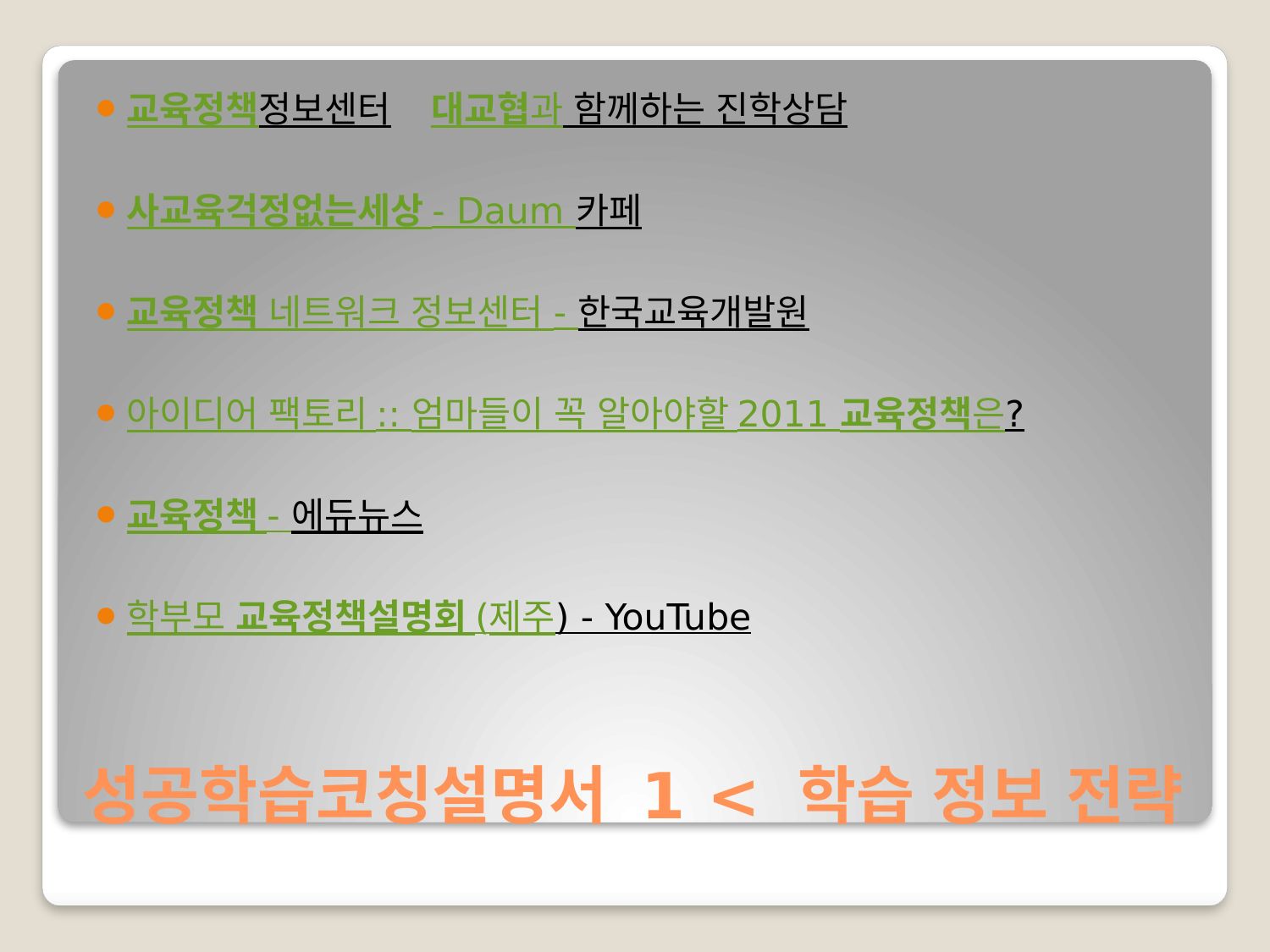

교육정책정보센터     대교협과 함께하는 진학상담

사교육걱정없는세상 - Daum 카페

교육정책 네트워크 정보센터 - 한국교육개발원

아이디어 팩토리 :: 엄마들이 꼭 알아야할 2011 교육정책은?

교육정책 - 에듀뉴스

학부모 교육정책설명회 (제주) - YouTube
# 성공학습코칭설명서 1 < 학습 정보 전략